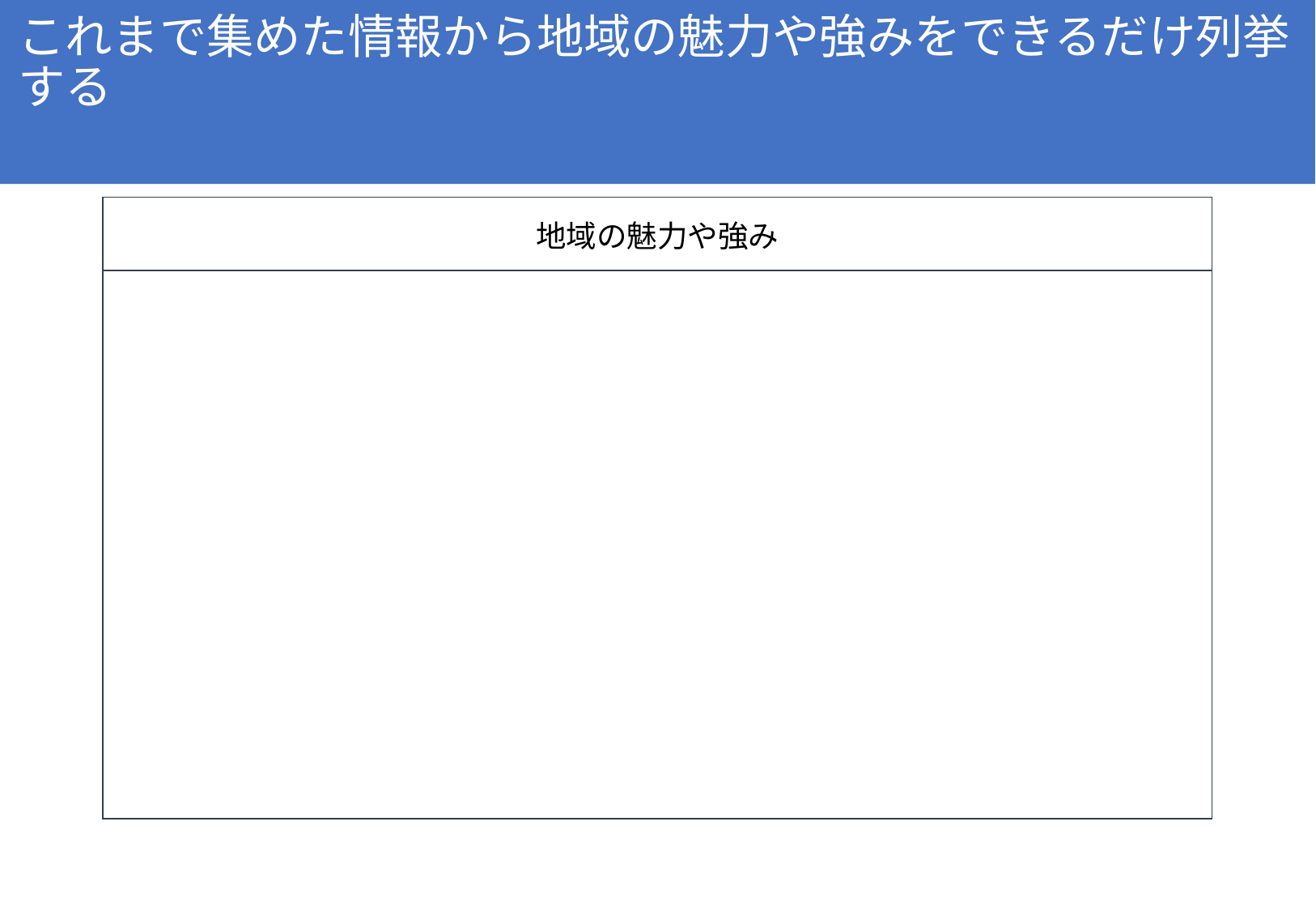

# これまで集めた情報から地域の魅力や強みをできるだけ列挙する
| 地域の魅力や強み |
| --- |
|  |